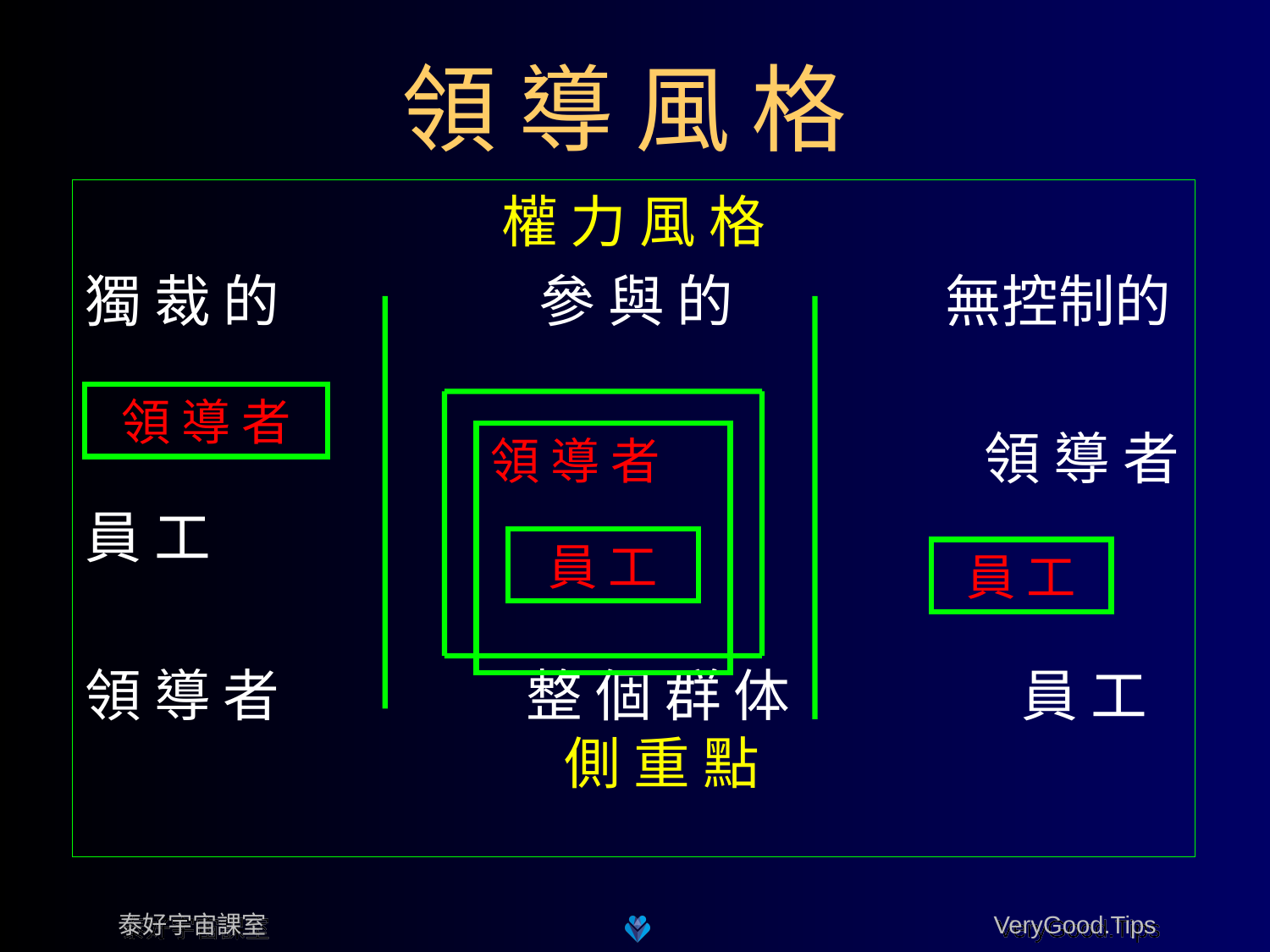

# 領 導 風 格
權 力 風 格
獨 裁 的		  參 與 的	              無控制的

							      領 導 者
員 工

領 導 者		 整 個 群 体		員 工           			    側 重 點

領 導 者

領 導 者

員 工
員 工